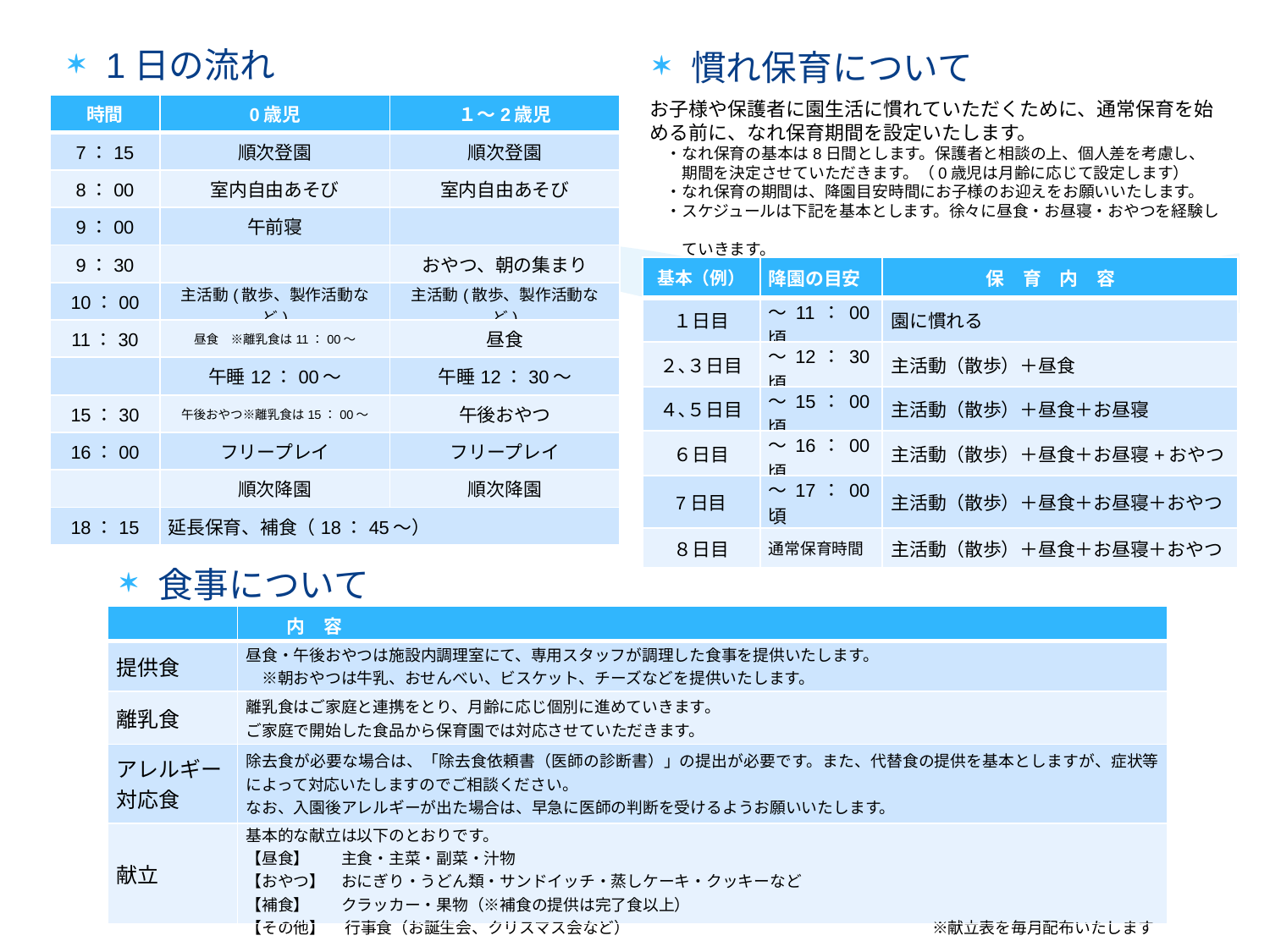

1日の流れ
慣れ保育について
| 時間 | 0歳児 | １～2歳児 |
| --- | --- | --- |
| 7：15 | 順次登園 | 順次登園 |
| 8：00 | 室内自由あそび | 室内自由あそび |
| 9：00 | 午前寝 |  |
| 9：30 |  | おやつ、朝の集まり |
| 10：00 | 主活動(散歩、製作活動など) | 主活動(散歩、製作活動など) |
| 11：30 | 昼食　※離乳食は11：00～ | 昼食 |
|  | 午睡12：00～ | 午睡12：30～ |
| 15：30 | 午後おやつ※離乳食は15：00～ | 午後おやつ |
| 16：00 | フリープレイ | フリープレイ |
|  | 順次降園 | 順次降園 |
| 18：15 | 延長保育、補食（18：45～） |  |
お子様や保護者に園生活に慣れていただくために、通常保育を始める前に、なれ保育期間を設定いたします。
　・なれ保育の基本は8日間とします。保護者と相談の上、個人差を考慮し、
　　期間を決定させていただきます。（0歳児は月齢に応じて設定します）
　・なれ保育の期間は、降園目安時間にお子様のお迎えをお願いいたします。
　・スケジュールは下記を基本とします。徐々に昼食・お昼寝・おやつを経験し
　　ていきます。
| 基本（例） | 降園の目安 | 保　育　内　容 |
| --- | --- | --- |
| １日目 | ～11：00頃 | 園に慣れる |
| ２､３日目 | ～12：30頃 | 主活動（散歩）＋昼食 |
| ４､５日目 | ～15：00頃 | 主活動（散歩）＋昼食＋お昼寝 |
| ６日目 | ～16：00頃 | 主活動（散歩）＋昼食＋お昼寝+おやつ |
| 7日目 | ～17：00頃 | 主活動（散歩）＋昼食＋お昼寝＋おやつ |
| ８日目 | 通常保育時間 | 主活動（散歩）＋昼食＋お昼寝＋おやつ |
食事について
|  | 内　容 |
| --- | --- |
| 提供食 | 昼食・午後おやつは施設内調理室にて、専用スタッフが調理した食事を提供いたします。 　※朝おやつは牛乳、おせんべい、ビスケット、チーズなどを提供いたします。 |
| 離乳食 | 離乳食はご家庭と連携をとり、月齢に応じ個別に進めていきます。 ご家庭で開始した食品から保育園では対応させていただきます。 |
| アレルギー 対応食 | 除去食が必要な場合は、「除去食依頼書（医師の診断書）」の提出が必要です。また、代替食の提供を基本としますが、症状等によって対応いたしますのでご相談ください。 なお、入園後アレルギーが出た場合は、早急に医師の判断を受けるようお願いいたします。 |
| 献立 | 基本的な献立は以下のとおりです。 【昼食】　　主食・主菜・副菜・汁物 【おやつ】　おにぎり・うどん類・サンドイッチ・蒸しケーキ・クッキーなど 【補食】　　クラッカー・果物（※補食の提供は完了食以上） 【その他】　 行事食（お誕生会、クリスマス会など）　　　　　　　　　　　　　　　　　　　※献立表を毎月配布いたします |